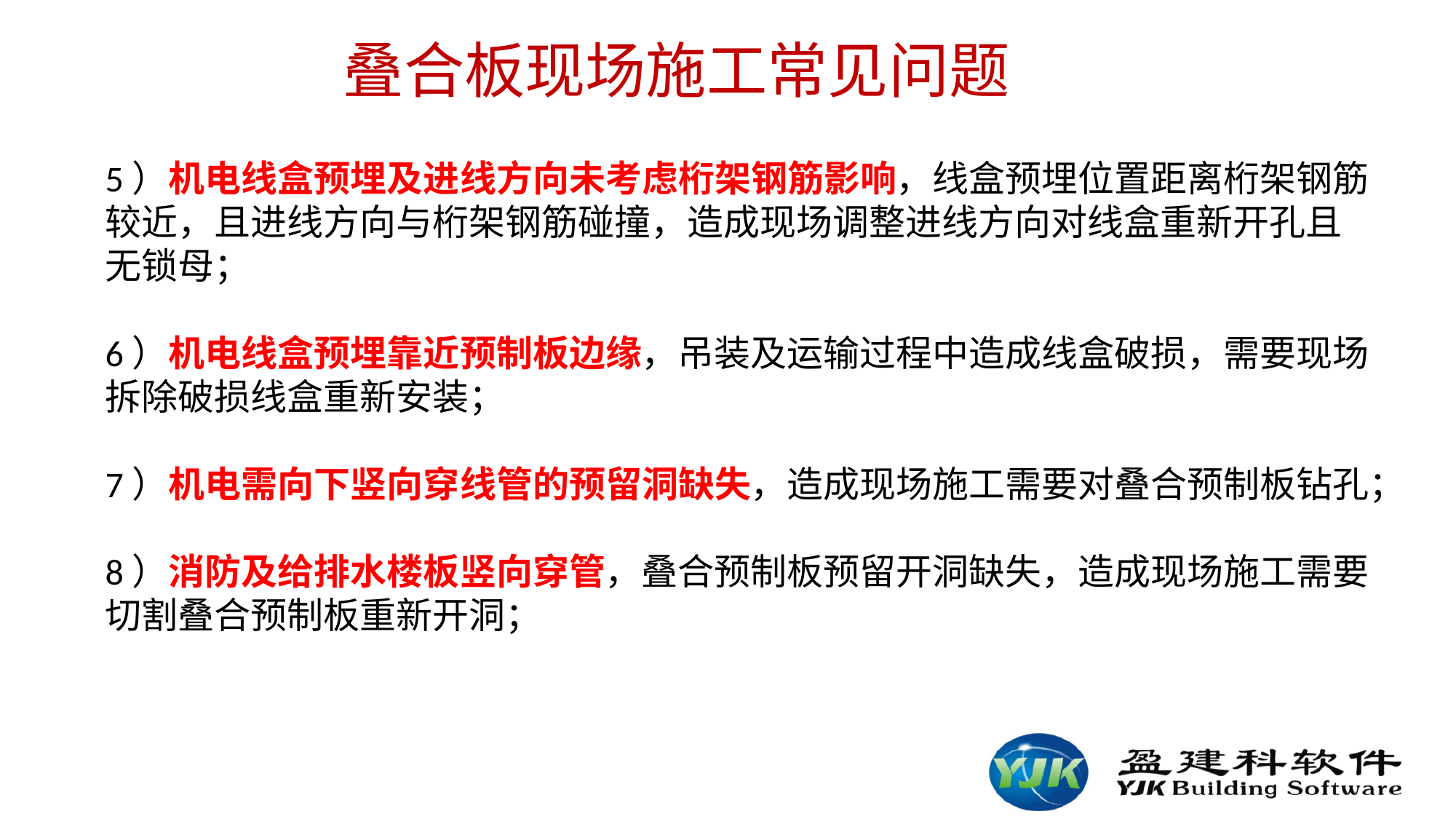

# 叠合板现场施工常见问题
5）机电线盒预埋及进线方向未考虑桁架钢筋影响，线盒预埋位置距离桁架钢筋较近，且进线方向与桁架钢筋碰撞，造成现场调整进线方向对线盒重新开孔且无锁母；

6）机电线盒预埋靠近预制板边缘，吊装及运输过程中造成线盒破损，需要现场拆除破损线盒重新安装；

7）机电需向下竖向穿线管的预留洞缺失，造成现场施工需要对叠合预制板钻孔；

8）消防及给排水楼板竖向穿管，叠合预制板预留开洞缺失，造成现场施工需要切割叠合预制板重新开洞；

24